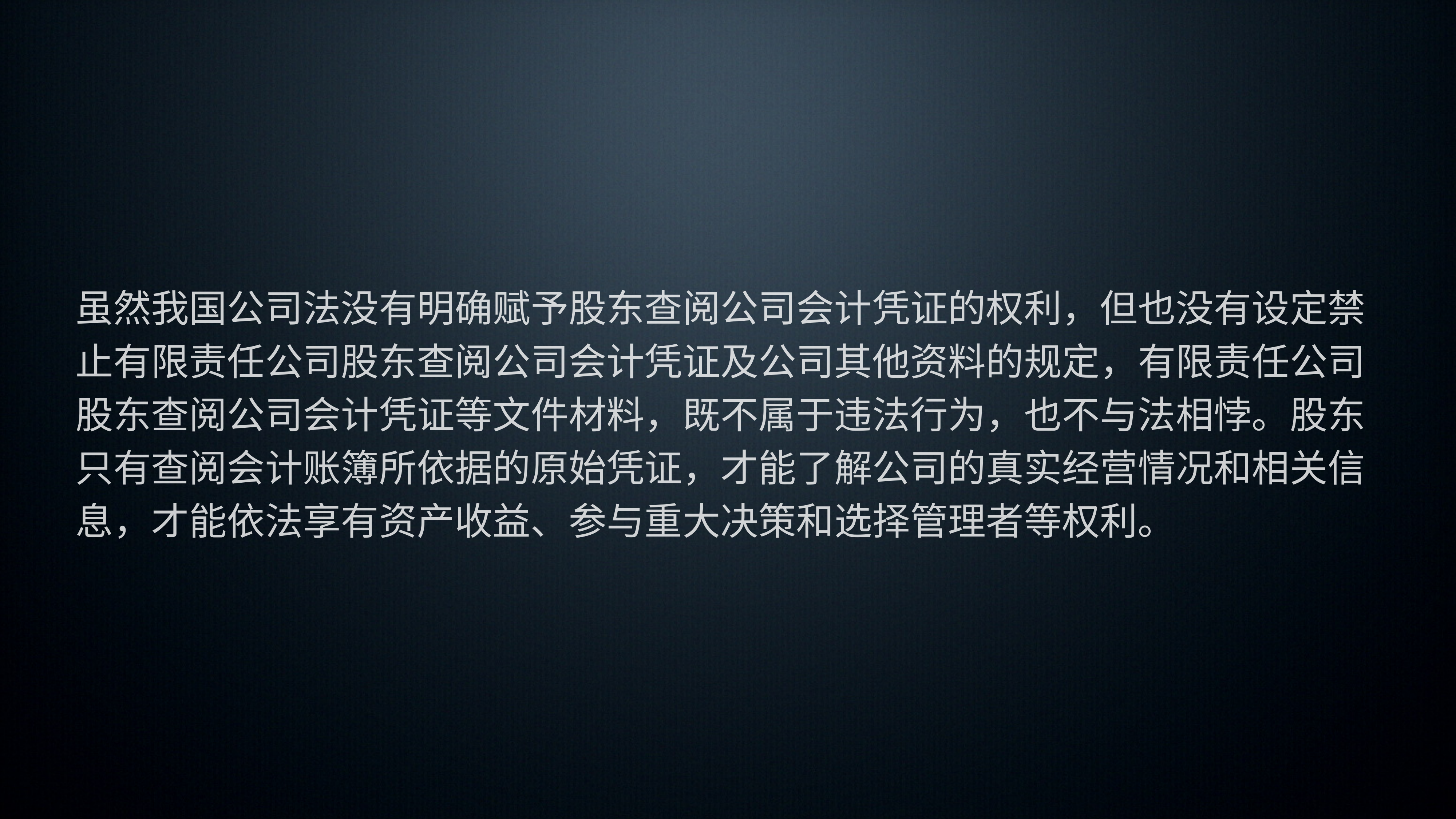

虽然我国公司法没有明确赋予股东查阅公司会计凭证的权利，但也没有设定禁止有限责任公司股东查阅公司会计凭证及公司其他资料的规定，有限责任公司股东查阅公司会计凭证等文件材料，既不属于违法行为，也不与法相悖。股东只有查阅会计账簿所依据的原始凭证，才能了解公司的真实经营情况和相关信息，才能依法享有资产收益、参与重大决策和选择管理者等权利。